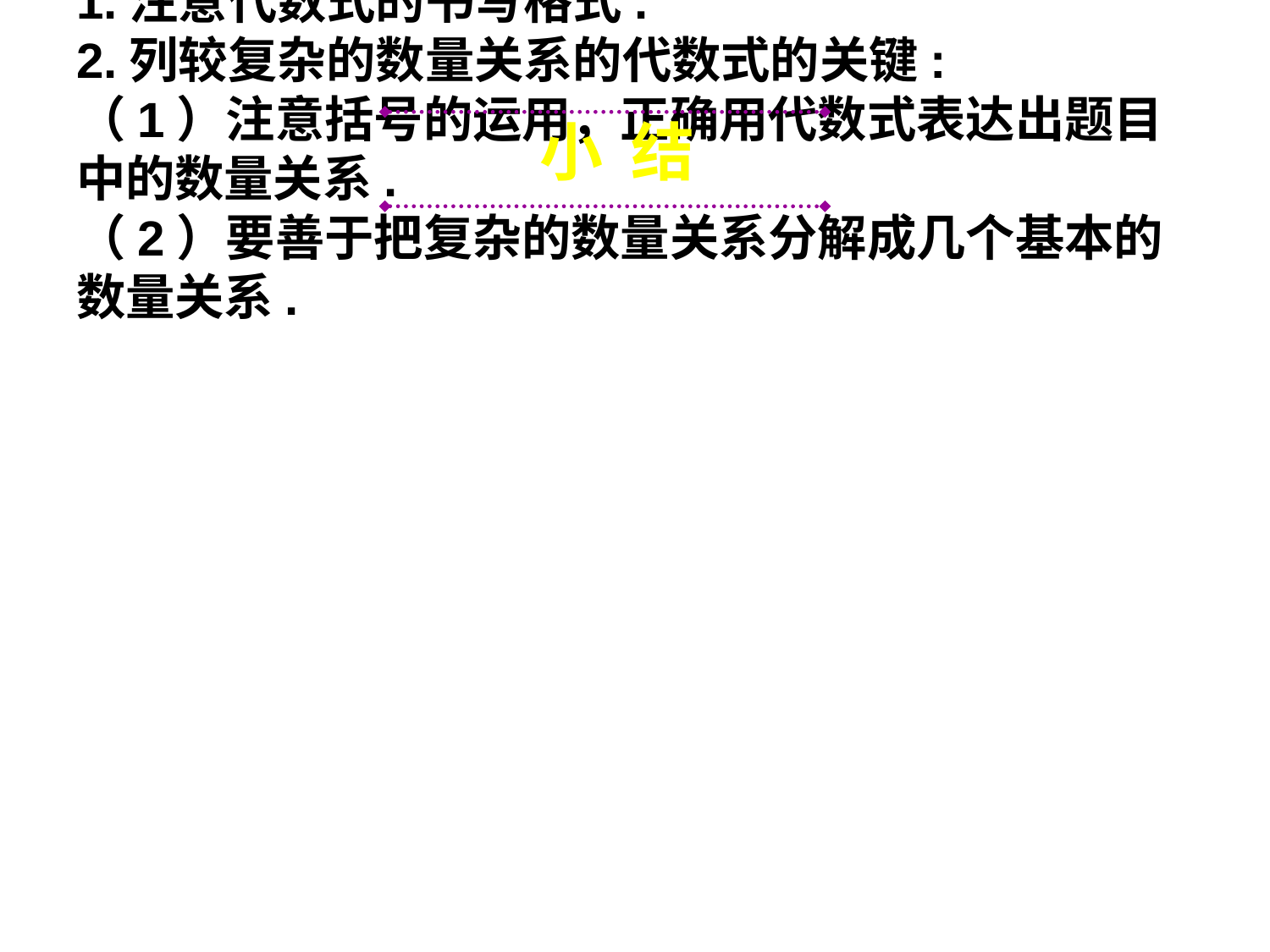

1.注意代数式的书写格式.
2.列较复杂的数量关系的代数式的关键:
（1）注意括号的运用，正确用代数式表达出题目中的数量关系.
（2）要善于把复杂的数量关系分解成几个基本的数量关系.
小  结